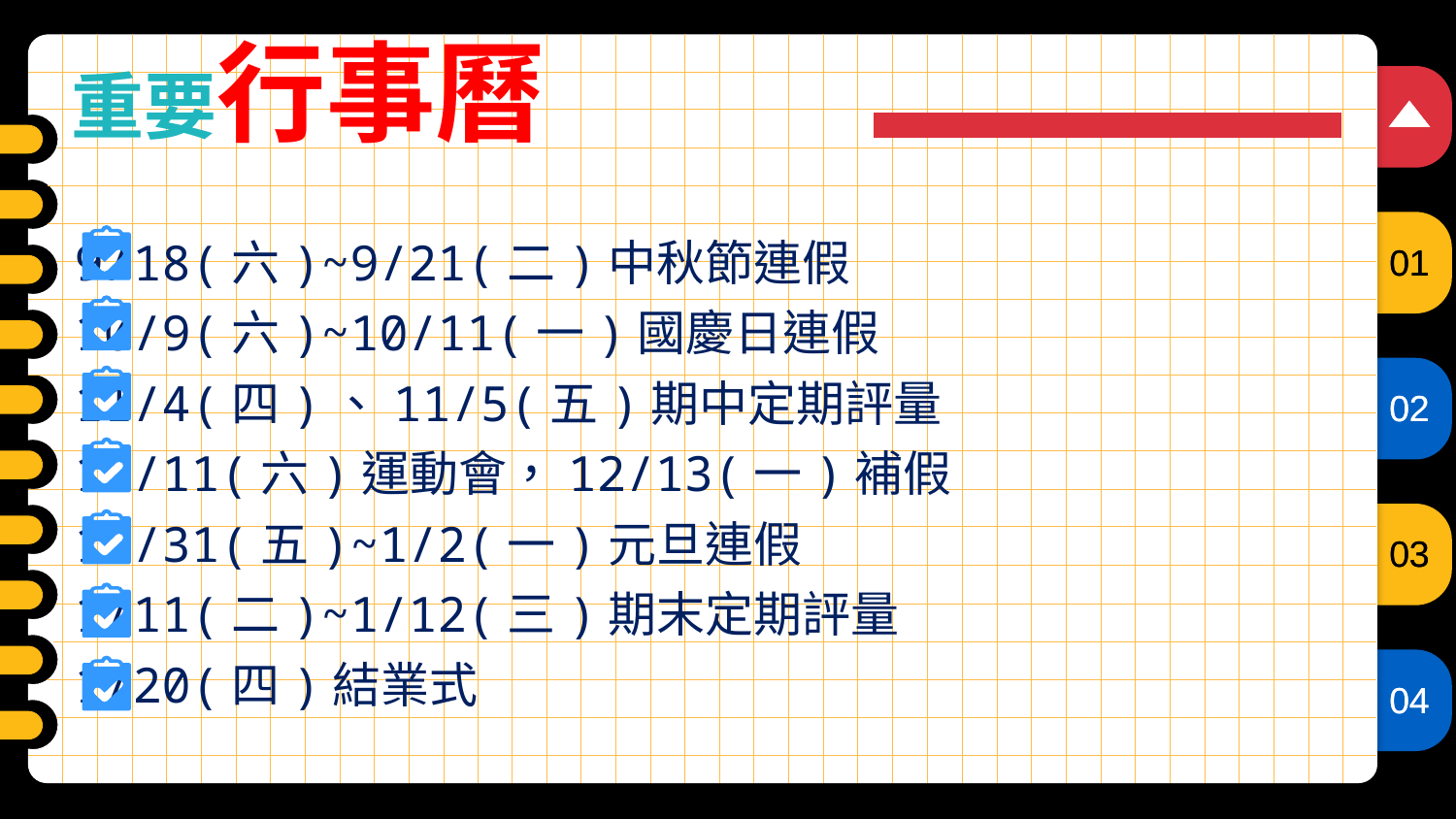

重要行事曆

9/18(六)~9/21(二)中秋節連假
10/9(六)~10/11(一)國慶日連假
11/4(四)、11/5(五)期中定期評量
12/11(六)運動會，12/13(一)補假
12/31(五)~1/2(一)元旦連假
1/11(二)~1/12(三)期末定期評量
1/20(四)結業式
01

02

03

04